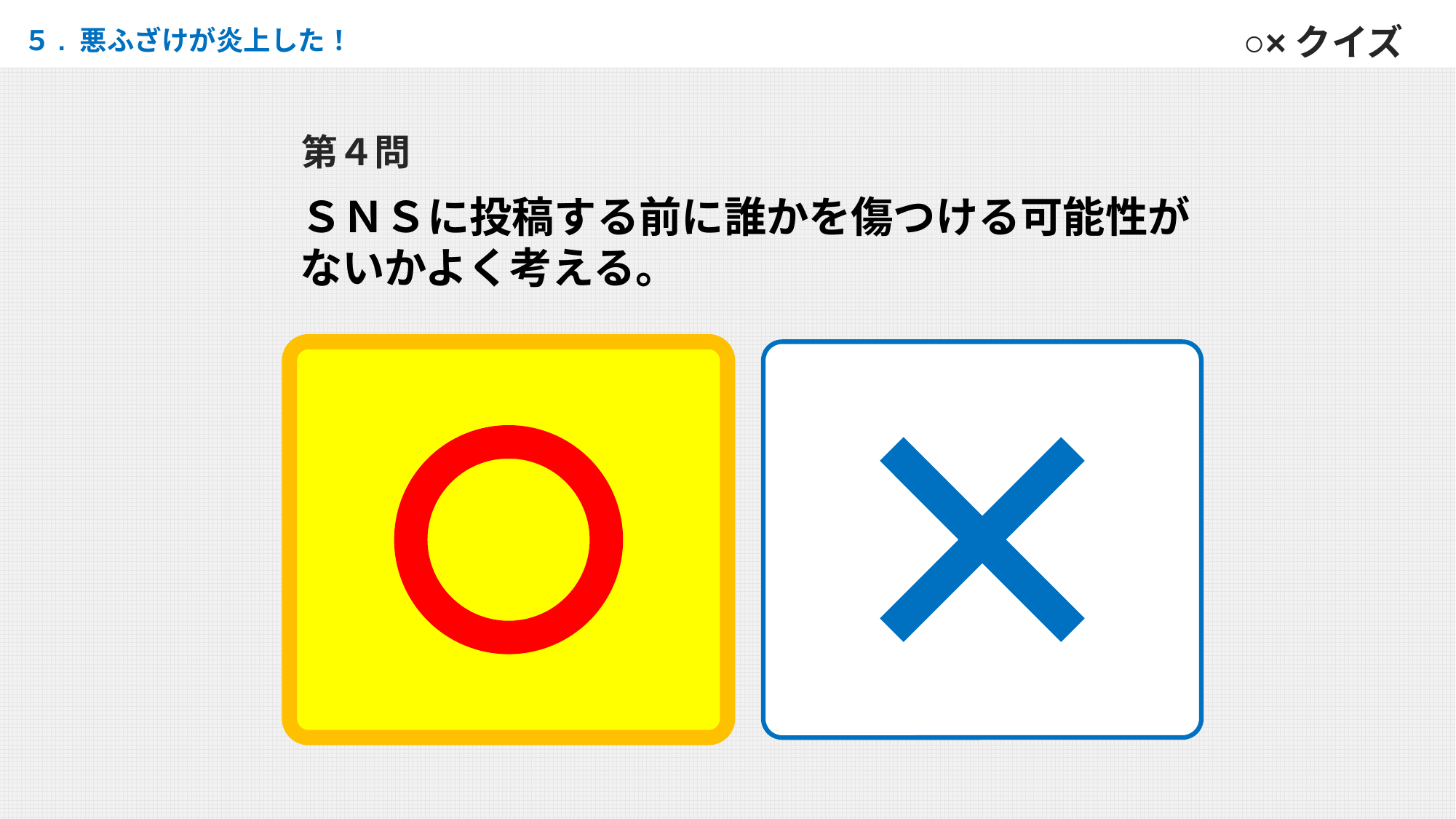

○×クイズ
５. 悪ふざけが炎上した！
第４問
ＳＮＳに投稿する前に誰かを傷つける可能性がないかよく考える。